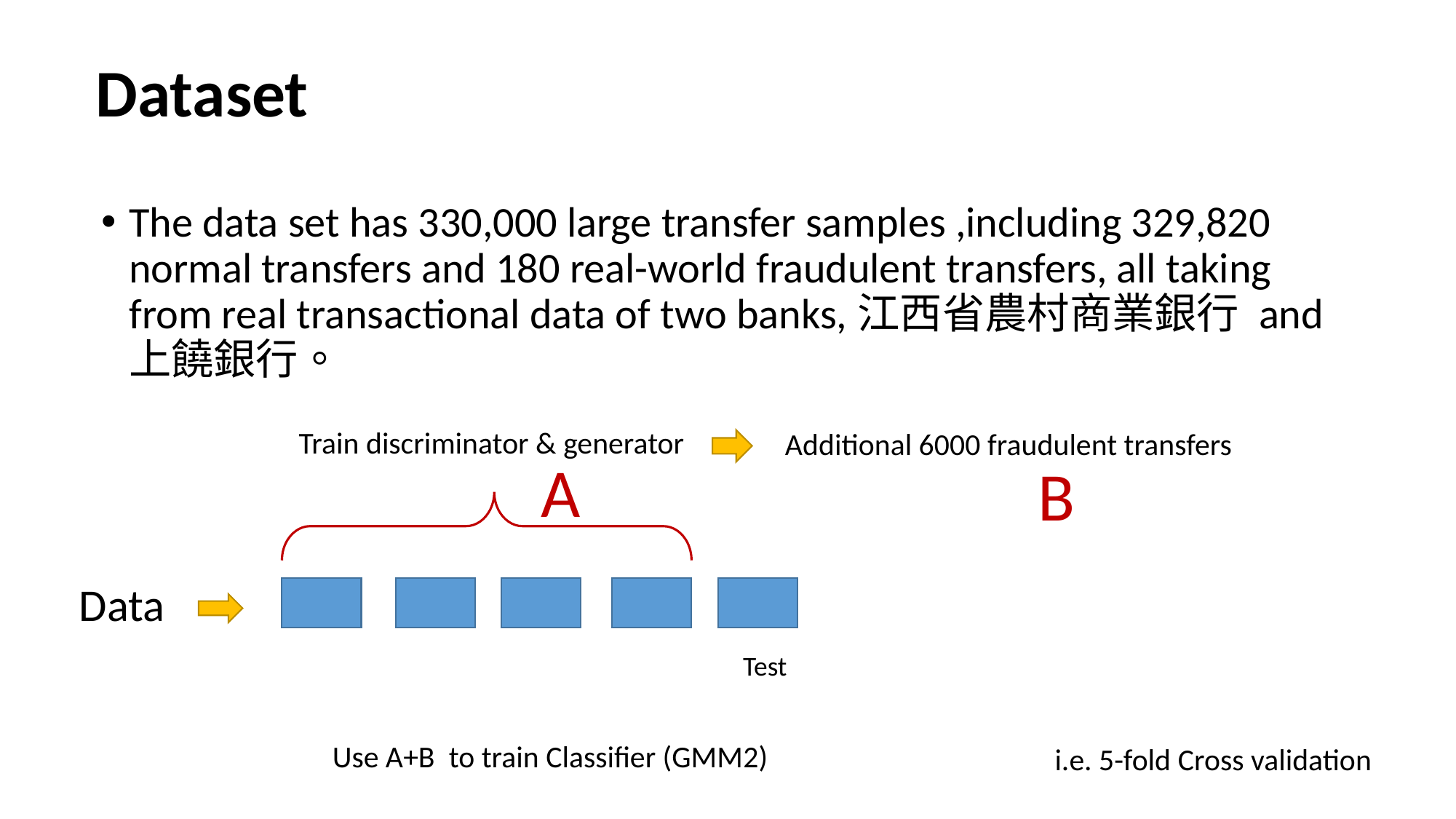

# Dataset
The data set has 330,000 large transfer samples ,including 329,820 normal transfers and 180 real-world fraudulent transfers, all taking from real transactional data of two banks,江西省農村商業銀行 and 上饒銀行。

Train discriminator & generator
Additional 6000 fraudulent transfers

A
B
Data

Test
Use A+B  to train Classifier (GMM2)
i.e. 5-fold Cross validation